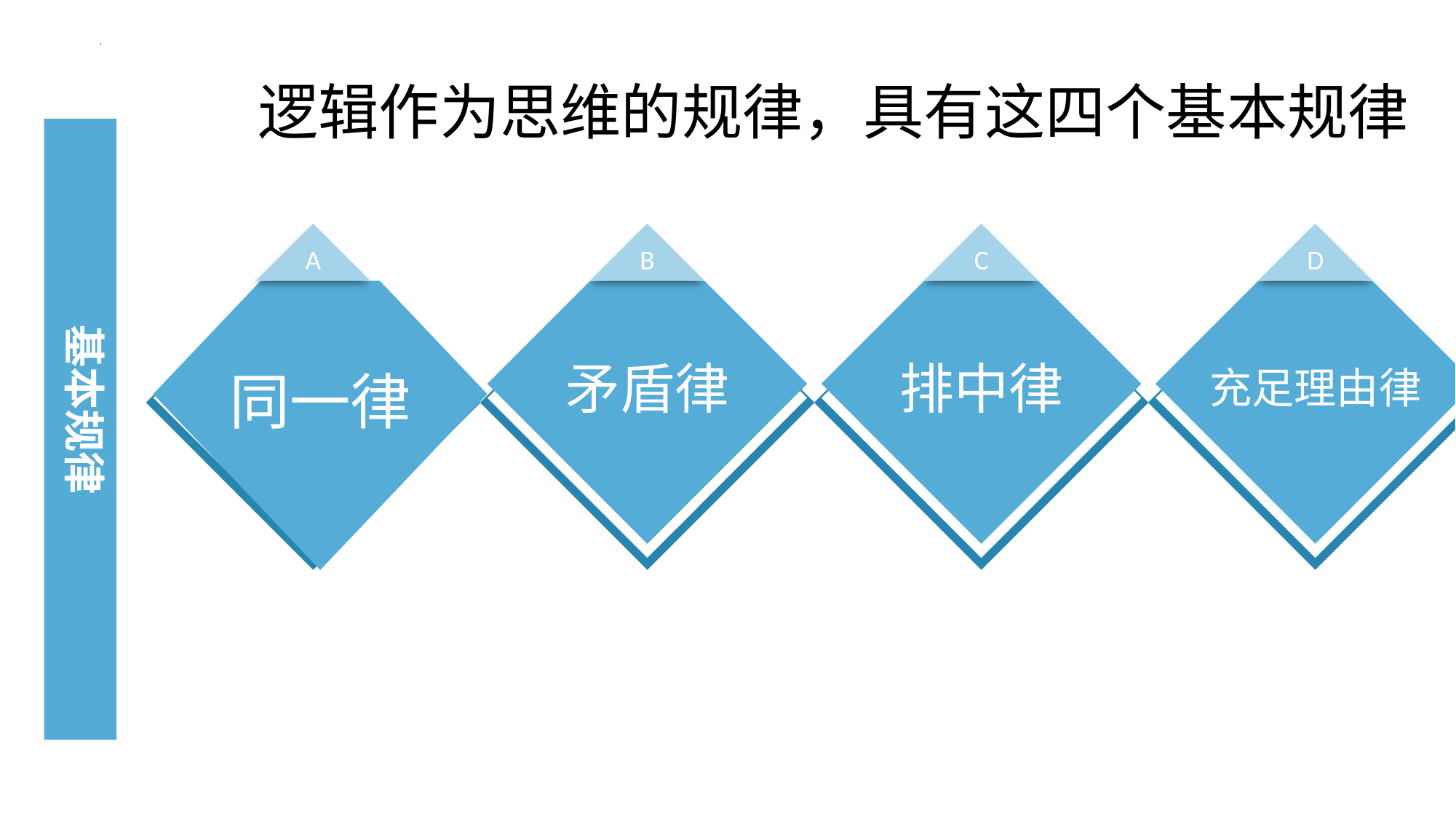

逻辑作为思维的规律，具有这四个基本规律

A
同一律

B
矛盾律

C
排中律

D
充足理由律

基本规律